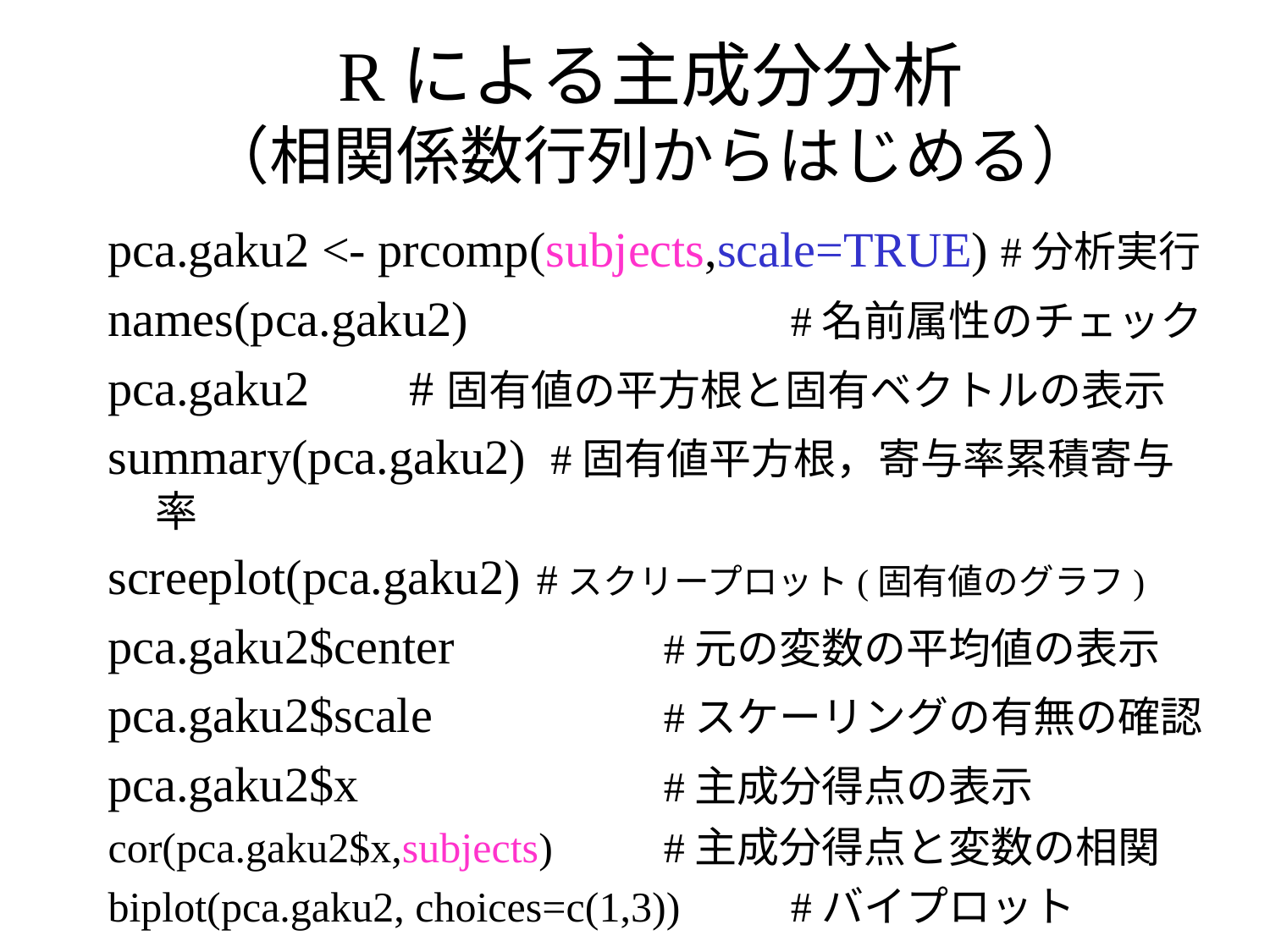

# Rによる主成分分析 （相関係数行列からはじめる）
pca.gaku2 <- prcomp(subjects,scale=TRUE) #分析実行
names(pca.gaku2)			#名前属性のチェック
pca.gaku2  　	#固有値の平方根と固有ベクトルの表示
summary(pca.gaku2)  #固有値平方根，寄与率累積寄与率
screeplot(pca.gaku2) 	#スクリープロット(固有値のグラフ)
pca.gaku2$center		#元の変数の平均値の表示
pca.gaku2$scale		#スケーリングの有無の確認
pca.gaku2$x			#主成分得点の表示
cor(pca.gaku2$x,subjects)	#主成分得点と変数の相関
biplot(pca.gaku2, choices=c(1,3))	#バイプロット